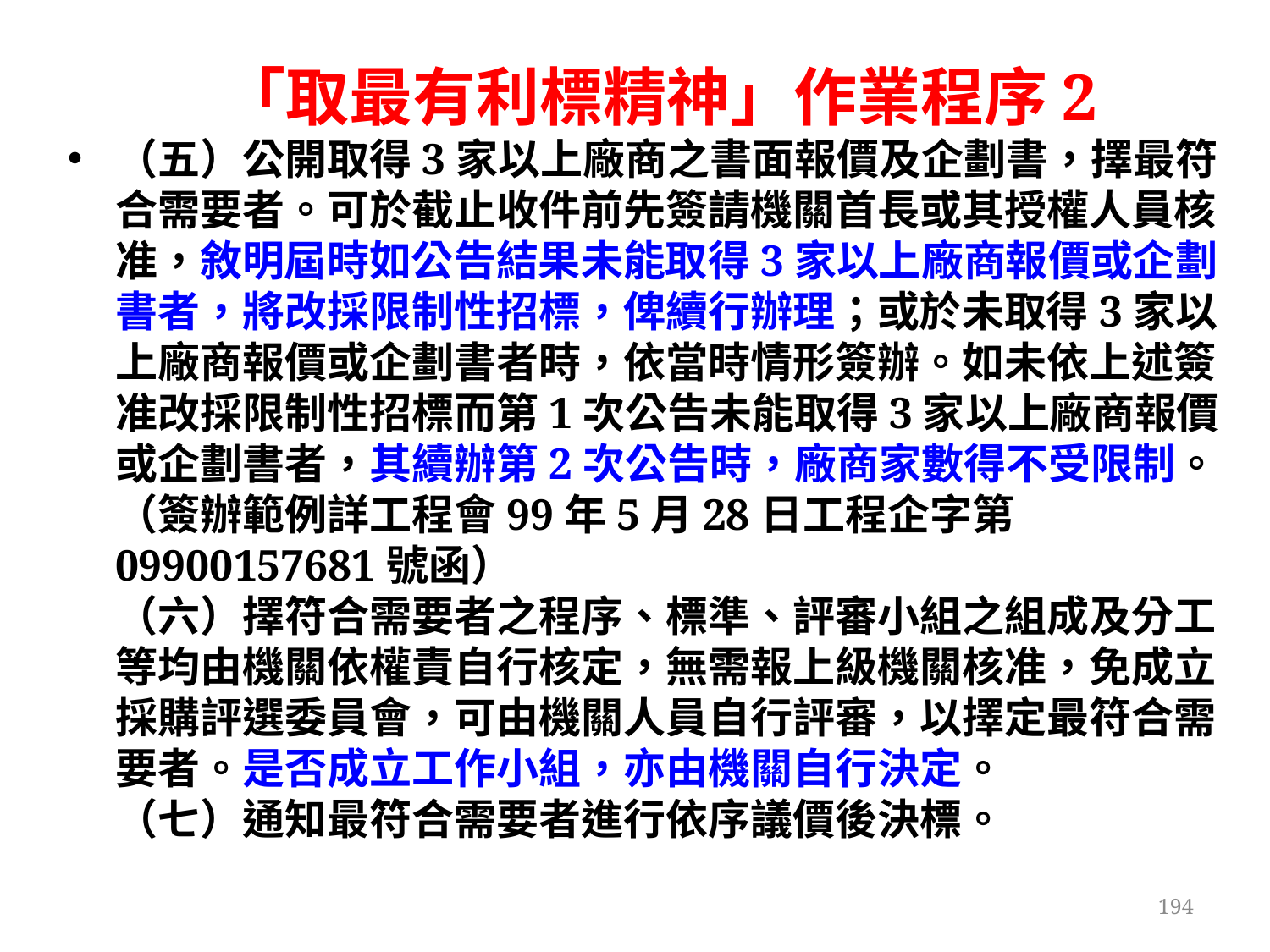

# 「取最有利標精神」作業程序2
（五）公開取得3家以上廠商之書面報價及企劃書，擇最符合需要者。可於截止收件前先簽請機關首長或其授權人員核准，敘明屆時如公告結果未能取得3家以上廠商報價或企劃書者，將改採限制性招標，俾續行辦理；或於未取得3家以上廠商報價或企劃書者時，依當時情形簽辦。如未依上述簽准改採限制性招標而第1次公告未能取得3家以上廠商報價或企劃書者，其續辦第2次公告時，廠商家數得不受限制。（簽辦範例詳工程會99年5月28日工程企字第09900157681號函）
（六）擇符合需要者之程序、標準、評審小組之組成及分工等均由機關依權責自行核定，無需報上級機關核准，免成立採購評選委員會，可由機關人員自行評審，以擇定最符合需要者。是否成立工作小組，亦由機關自行決定。
（七）通知最符合需要者進行依序議價後決標。

194